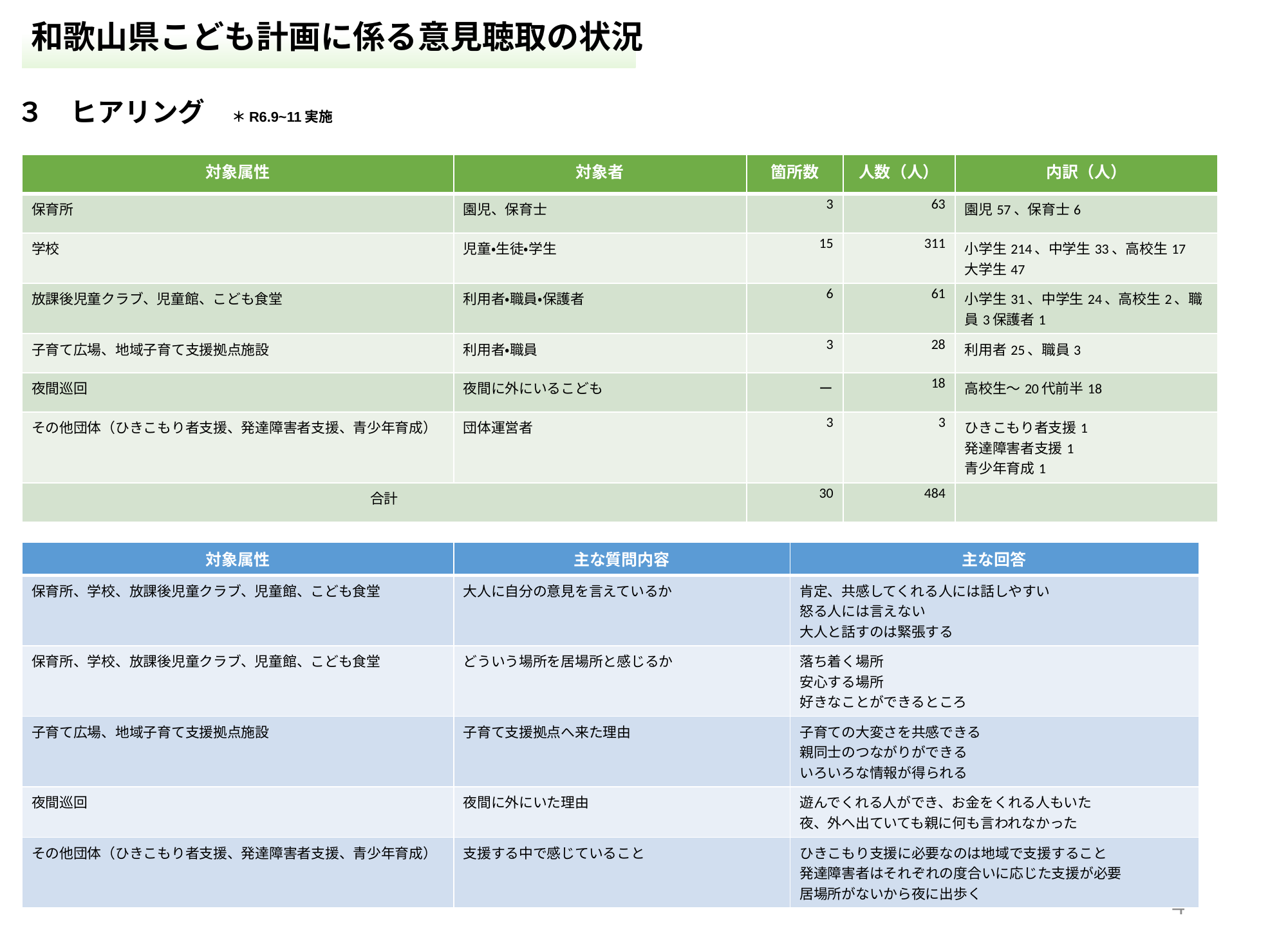

和歌山県こども計画に係る意見聴取の状況
３　ヒアリング　＊R6.9~11実施
| 対象属性 | 対象者 | 箇所数 | 人数（人） | 内訳（人） |
| --- | --- | --- | --- | --- |
| 保育所 | 園児、保育士 | 3 | 63 | 園児57、保育士6 |
| 学校 | 児童・生徒・学生 | 15 | 311 | 小学生214、中学生33、高校生17 大学生47 |
| 放課後児童クラブ、児童館、こども食堂 | 利用者・職員・保護者 | 6 | 61 | 小学生31、中学生24、高校生2、職員3保護者1 |
| 子育て広場、地域子育て支援拠点施設 | 利用者・職員 | 3 | 28 | 利用者25、職員3 |
| 夜間巡回 | 夜間に外にいるこども | ー | 18 | 高校生～20代前半18 |
| その他団体（ひきこもり者支援、発達障害者支援、青少年育成） | 団体運営者 | 3 | 3 | ひきこもり者支援1 発達障害者支援1 青少年育成1 |
| 合計 |  | 30 | 484 |  |
| 対象属性 | 主な質問内容 | 主な回答 |
| --- | --- | --- |
| 保育所、学校、放課後児童クラブ、児童館、こども食堂 | 大人に自分の意見を言えているか | 肯定、共感してくれる人には話しやすい 怒る人には言えない 大人と話すのは緊張する |
| 保育所、学校、放課後児童クラブ、児童館、こども食堂 | どういう場所を居場所と感じるか | 落ち着く場所 安心する場所 好きなことができるところ |
| 子育て広場、地域子育て支援拠点施設 | 子育て支援拠点へ来た理由 | 子育ての大変さを共感できる 親同士のつながりができる いろいろな情報が得られる |
| 夜間巡回 | 夜間に外にいた理由 | 遊んでくれる人ができ、お金をくれる人もいた 夜、外へ出ていても親に何も言われなかった |
| その他団体（ひきこもり者支援、発達障害者支援、青少年育成） | 支援する中で感じていること | ひきこもり支援に必要なのは地域で支援すること 発達障害者はそれぞれの度合いに応じた支援が必要 居場所がないから夜に出歩く |
４